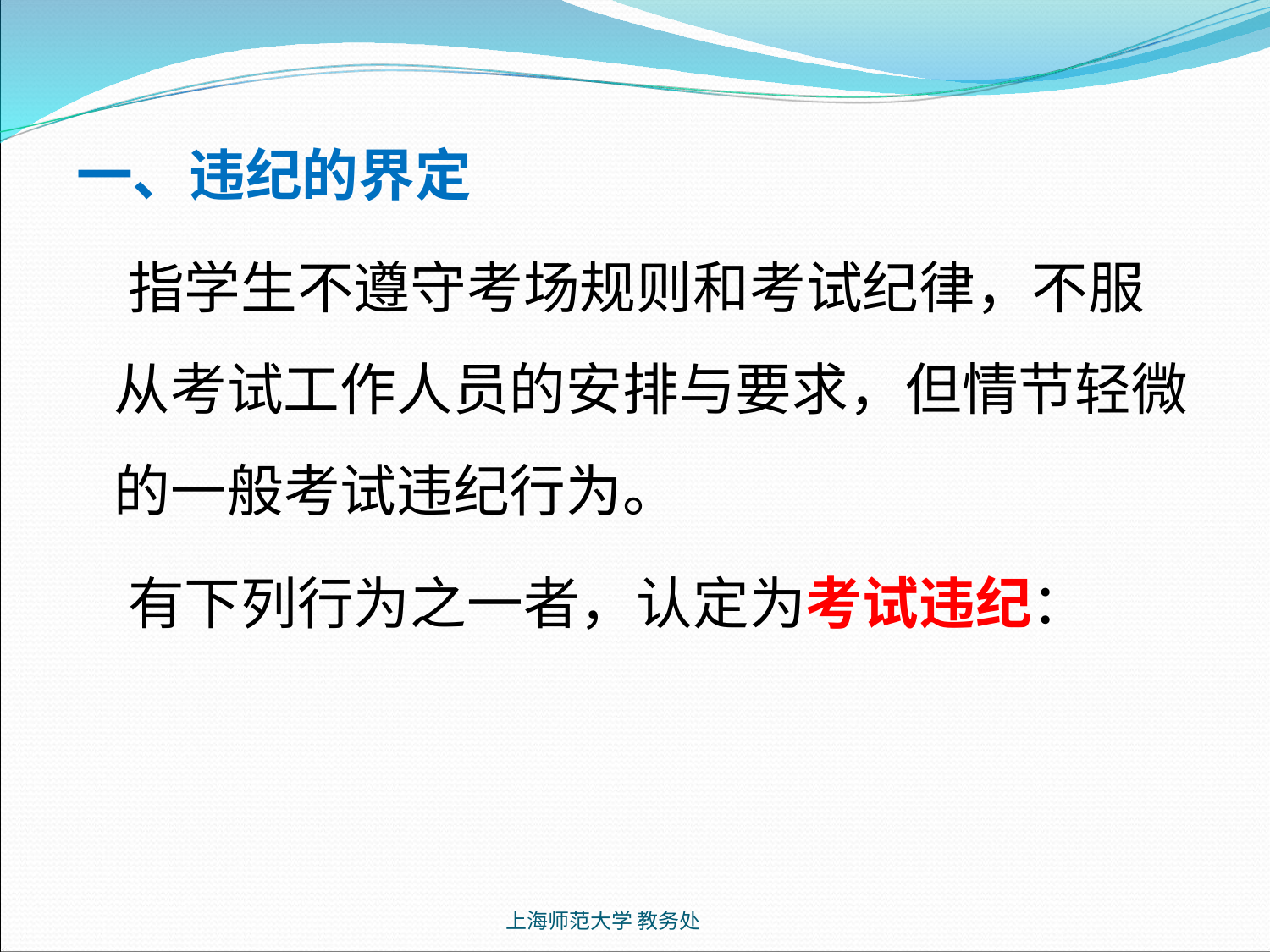

一、违纪的界定
   指学生不遵守考场规则和考试纪律，不服   从考试工作人员的安排与要求，但情节轻微的一般考试违纪行为。
   有下列行为之一者，认定为考试违纪：

上海师范大学 教务处
16